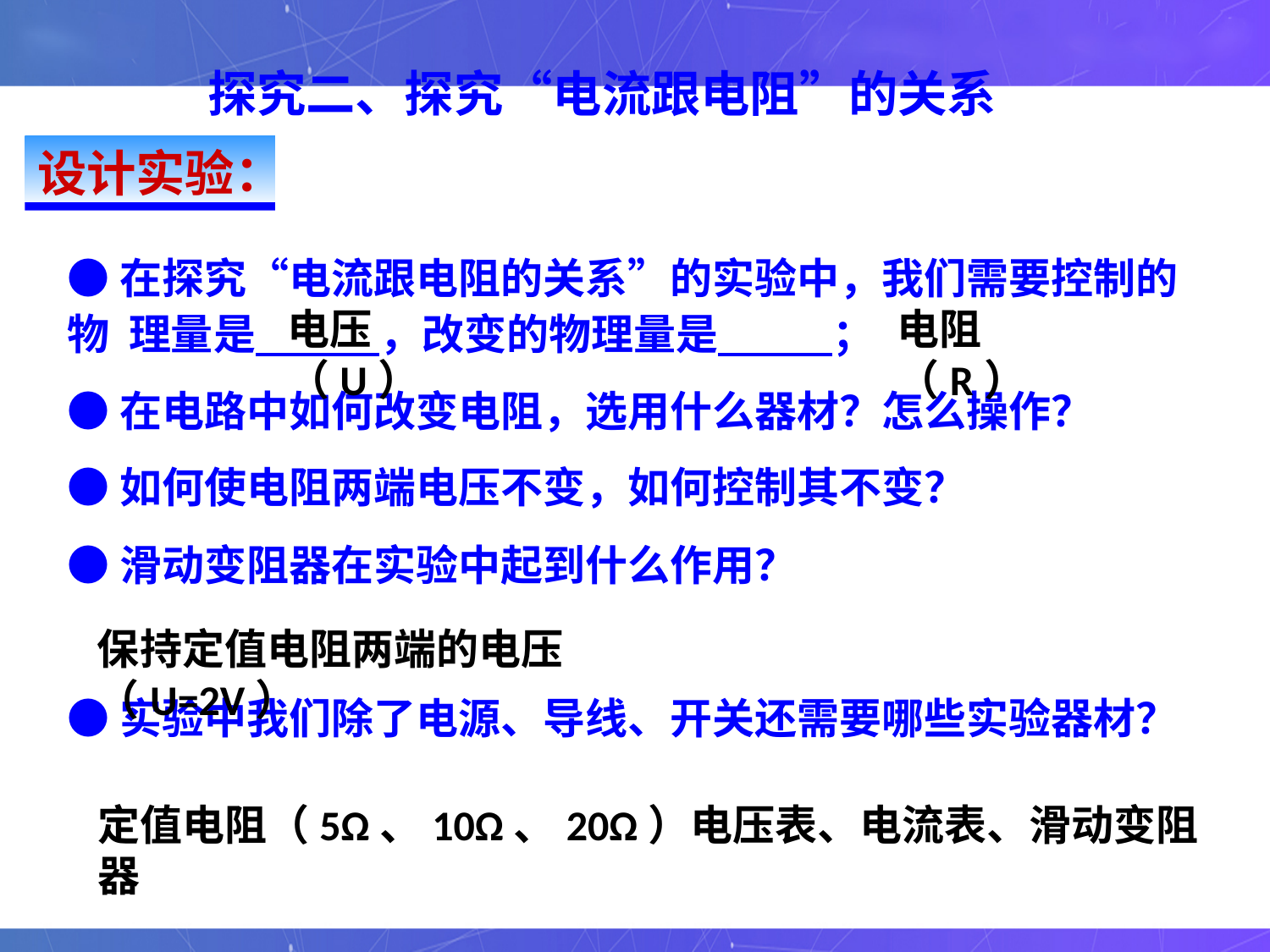

探究二、探究“电流跟电阻”的关系
设计实验：

●在探究“电流跟电阻的关系”的实验中，我们需要控制的物  理量是             ，改变的物理量是            ；
●在电路中如何改变电阻，选用什么器材？怎么操作？
●如何使电阻两端电压不变，如何控制其不变？
●滑动变阻器在实验中起到什么作用？

●实验中我们除了电源、导线、开关还需要哪些实验器材？
电压（U）
电阻（R）
保持定值电阻两端的电压（U=2V）
定值电阻（5Ω、10Ω、20Ω）电压表、电流表、滑动变阻器